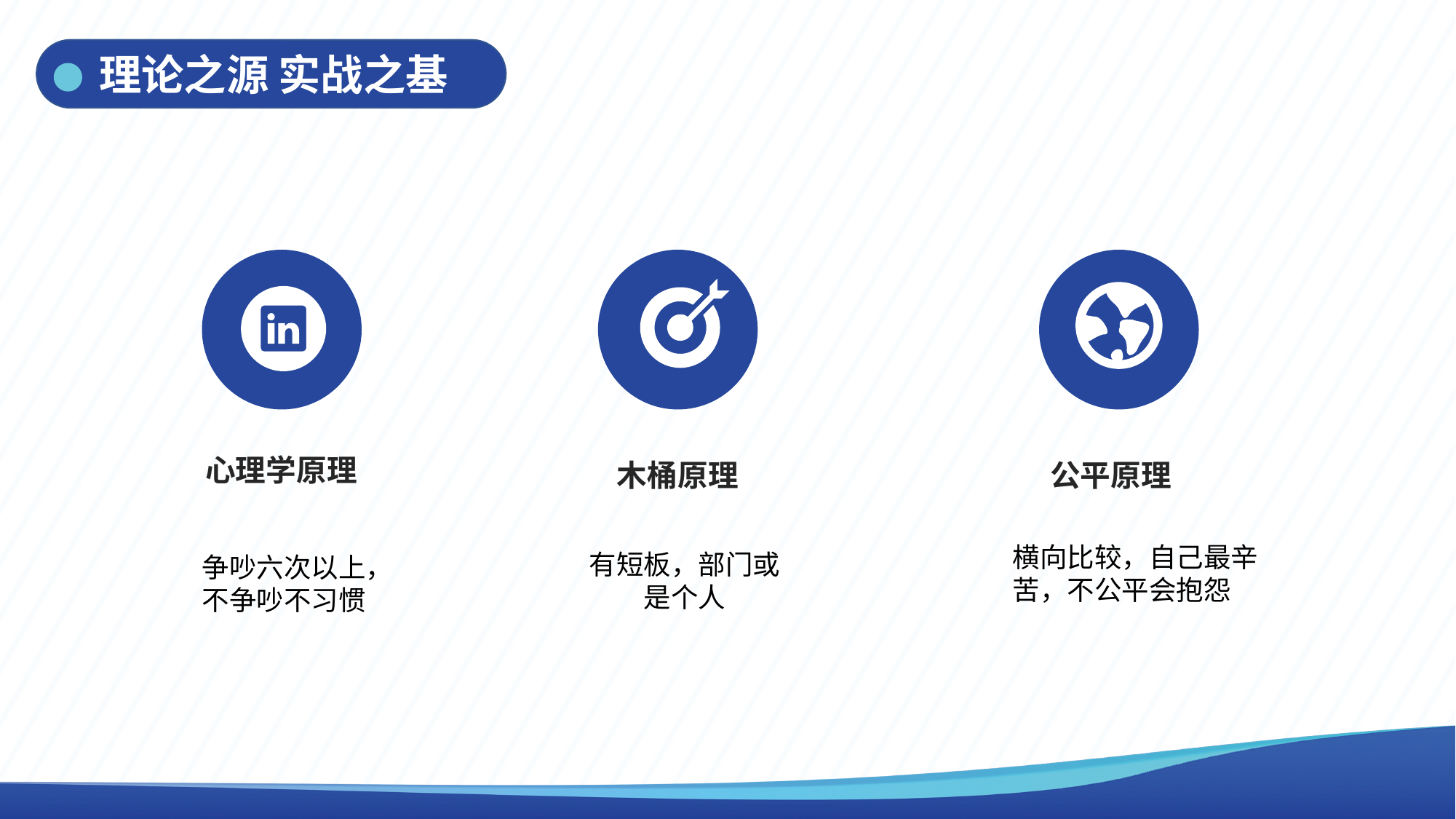

理论之源 实战之基

心理学原理
木桶原理
公平原理
横向比较，自己最辛苦，不公平会抱怨
有短板，部门或是个人
争吵六次以上，不争吵不习惯